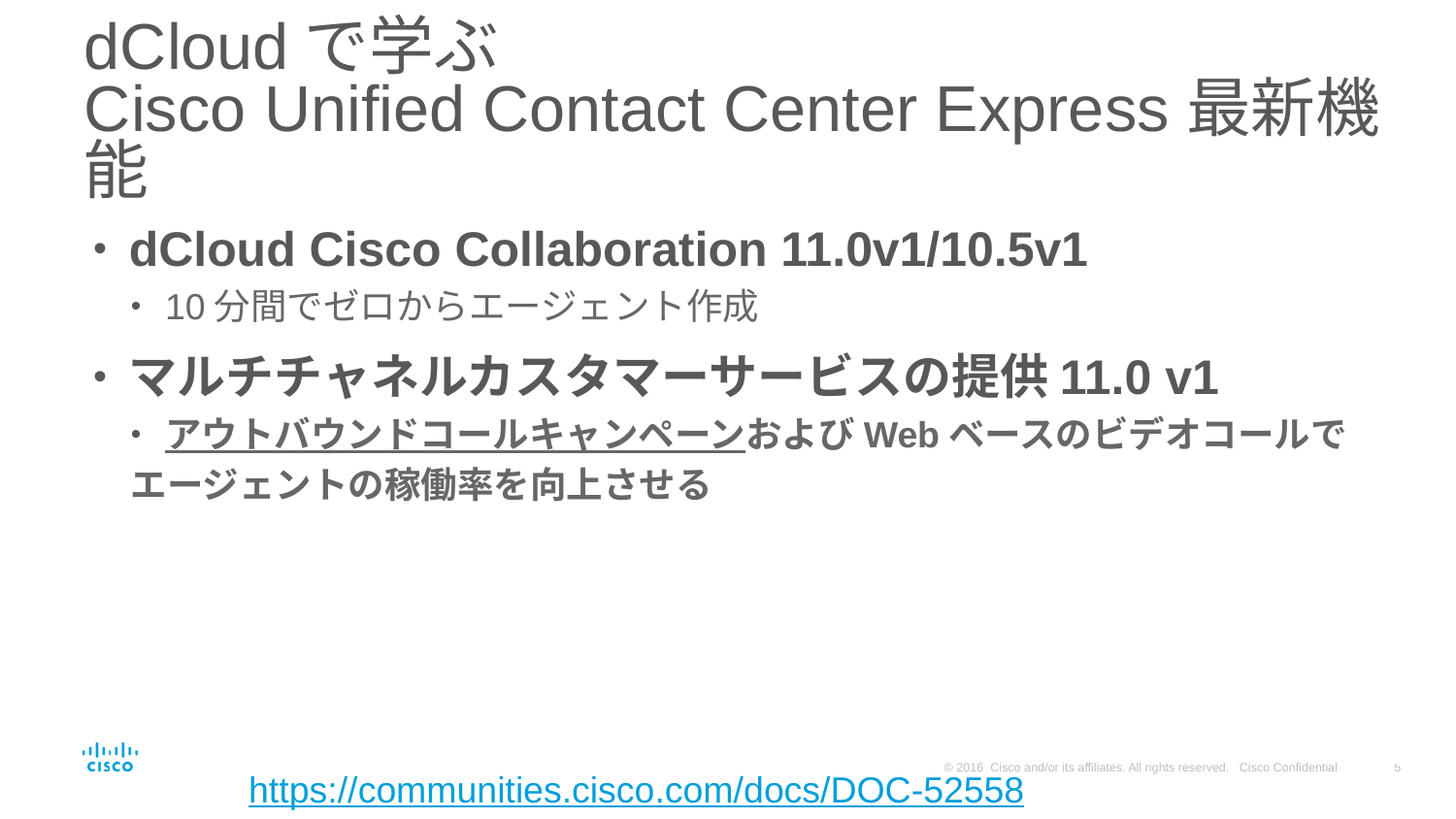

# dCloudで学ぶ Cisco Unified Contact Center Express最新機能
dCloud Cisco Collaboration 11.0v1/10.5v1
10分間でゼロからエージェント作成
マルチチャネルカスタマーサービスの提供11.0 v1
アウトバウンドコールキャンペーンおよびWebベースのビデオコールで
エージェントの稼働率を向上させる

https://communities.cisco.com/docs/DOC-52558